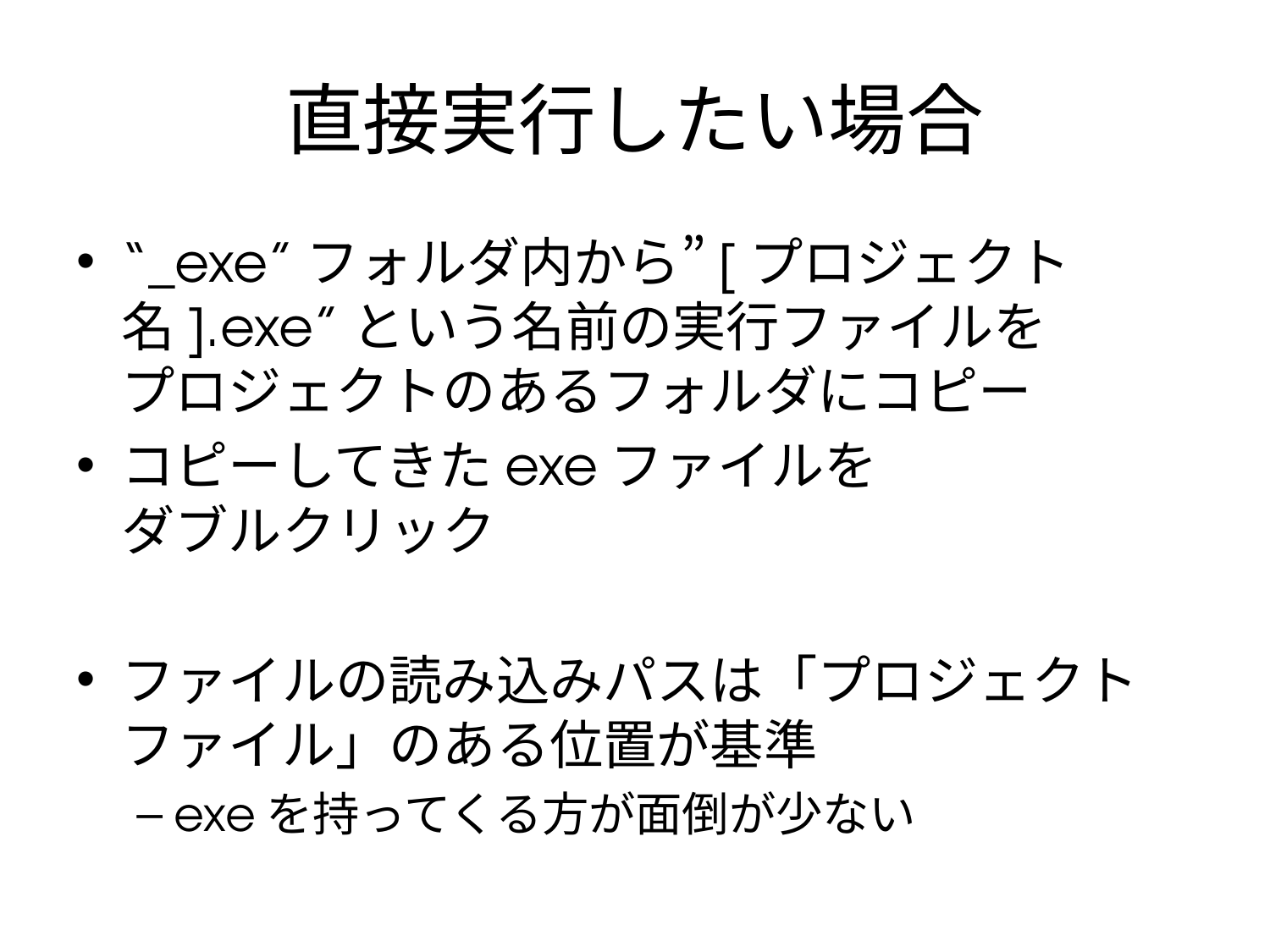

# 直接実行したい場合
“_exe”フォルダ内から”[プロジェクト名].exe”という名前の実行ファイルを
プロジェクトのあるフォルダにコピー
コピーしてきたexeファイルを
ダブルクリック

ファイルの読み込みパスは「プロジェクトファイル」のある位置が基準
exeを持ってくる方が面倒が少ない